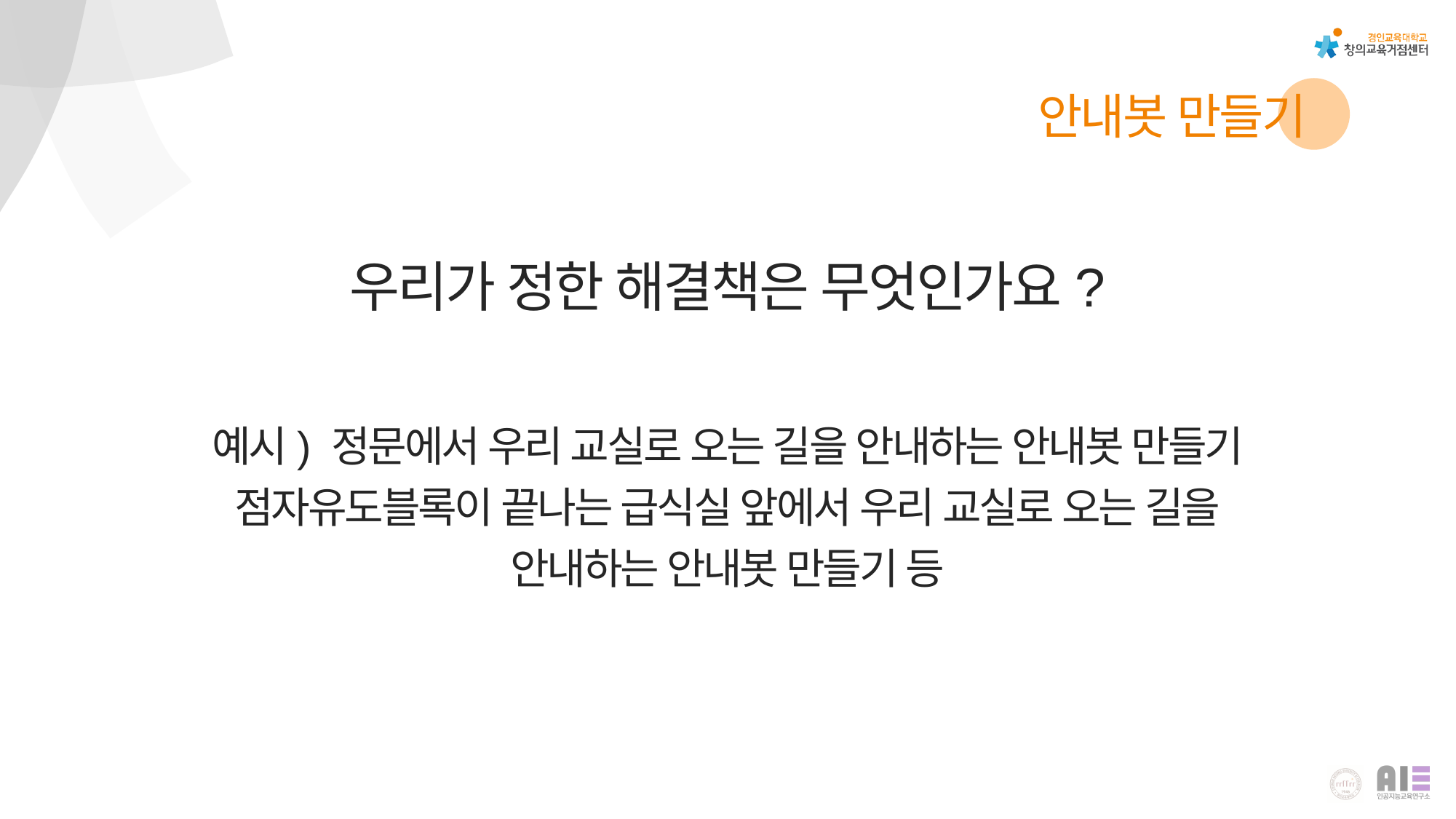

안내봇 만들기

우리가 정한 해결책은 무엇인가요?
예시) 정문에서 우리 교실로 오는 길을 안내하는 안내봇 만들기
점자유도블록이 끝나는 급식실 앞에서 우리 교실로 오는 길을
안내하는 안내봇 만들기 등